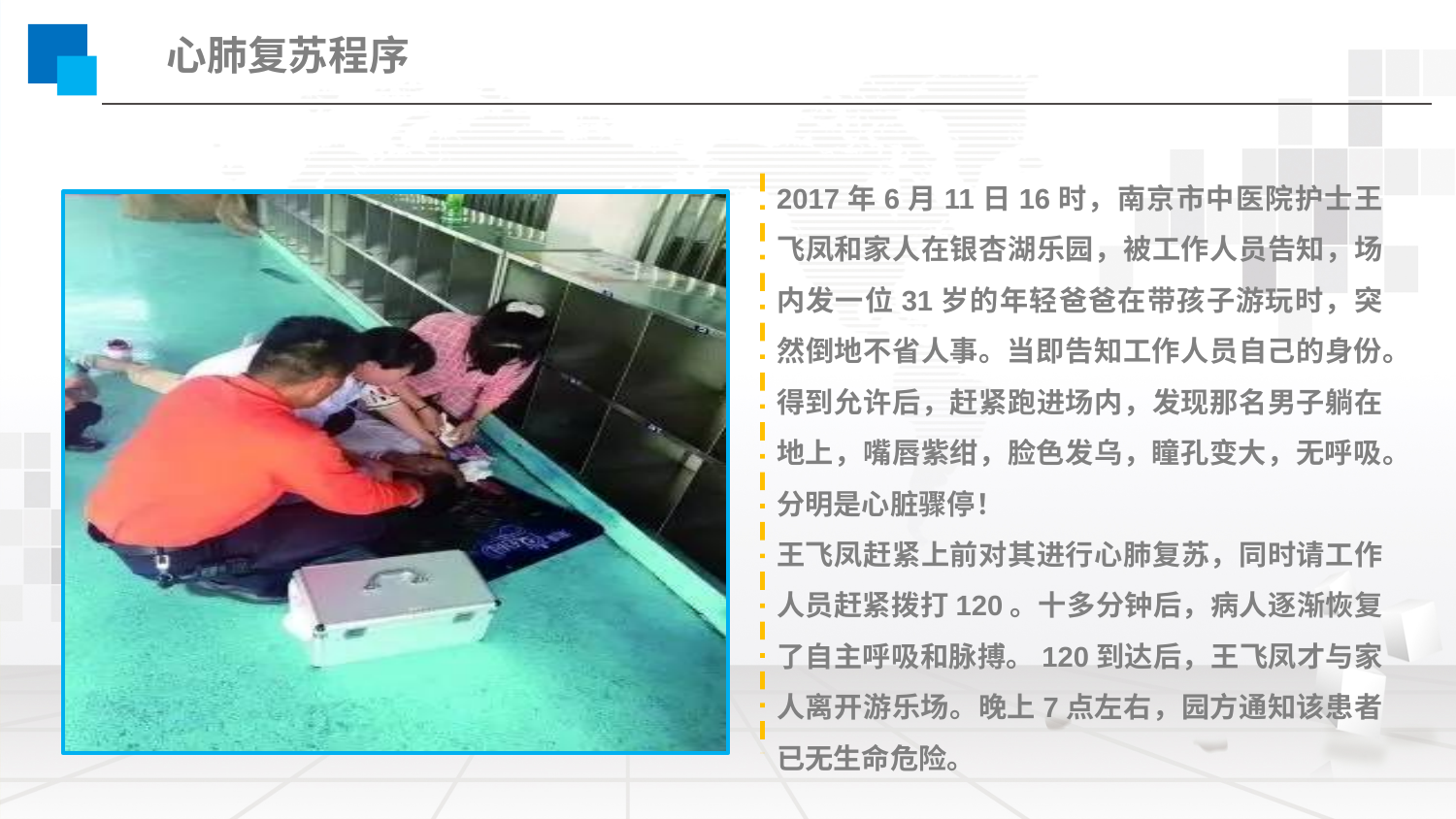

心肺复苏程序
2017年6月11日16时，南京市中医院护士王飞凤和家人在银杏湖乐园，被工作人员告知，场内发一位31岁的年轻爸爸在带孩子游玩时，突然倒地不省人事。当即告知工作人员自己的身份。得到允许后，赶紧跑进场内，发现那名男子躺在地上，嘴唇紫绀，脸色发乌，瞳孔变大，无呼吸。分明是心脏骤停！
王飞凤赶紧上前对其进行心肺复苏，同时请工作人员赶紧拨打120。十多分钟后，病人逐渐恢复了自主呼吸和脉搏。120到达后，王飞凤才与家人离开游乐场。晚上7点左右，园方通知该患者已无生命危险。